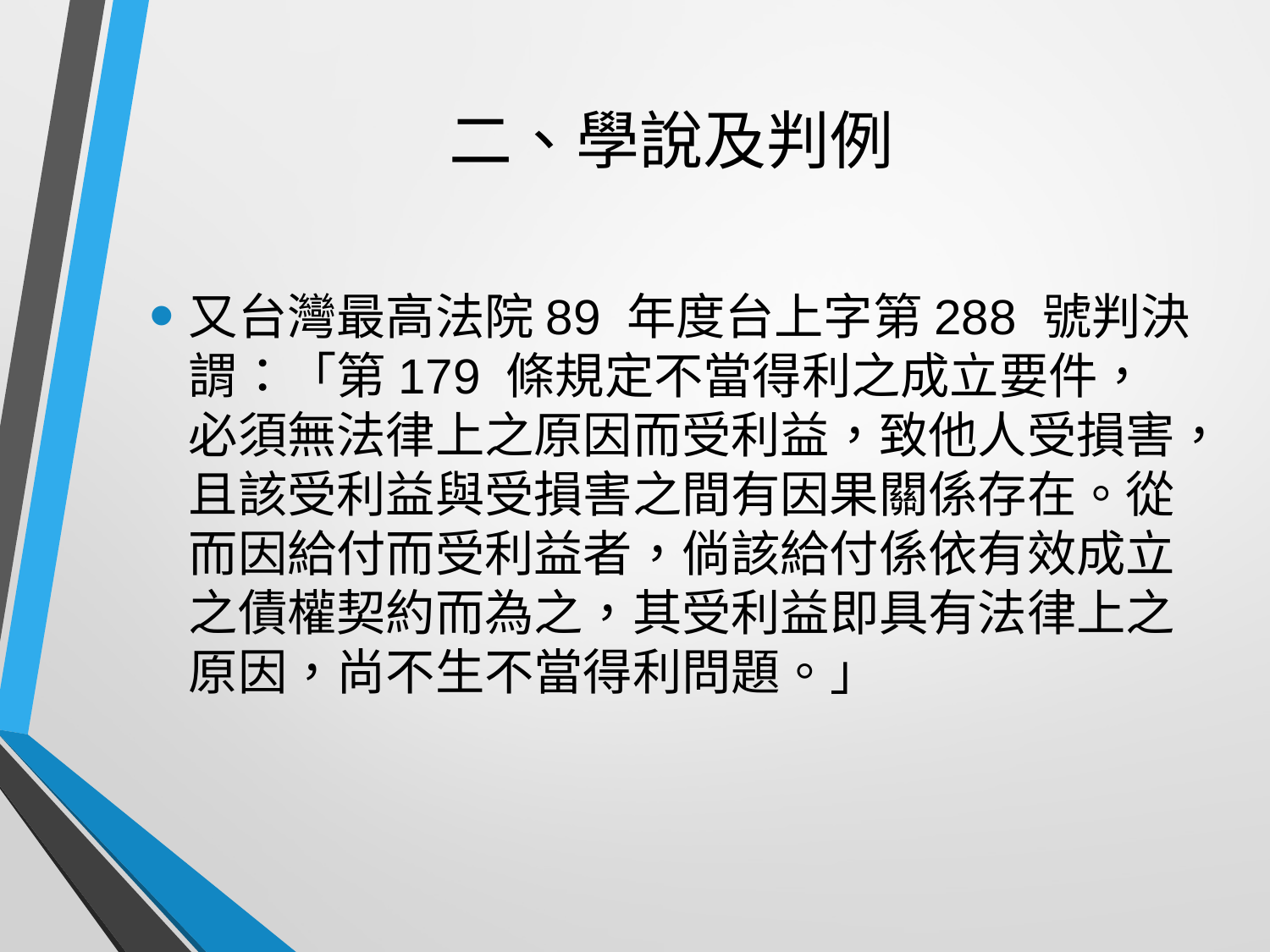

# 二、學說及判例
又台灣最高法院89 年度台上字第288 號判決謂：「第179 條規定不當得利之成立要件，必須無法律上之原因而受利益，致他人受損害，且該受利益與受損害之間有因果關係存在。從而因給付而受利益者，倘該給付係依有效成立之債權契約而為之，其受利益即具有法律上之原因，尚不生不當得利問題。」